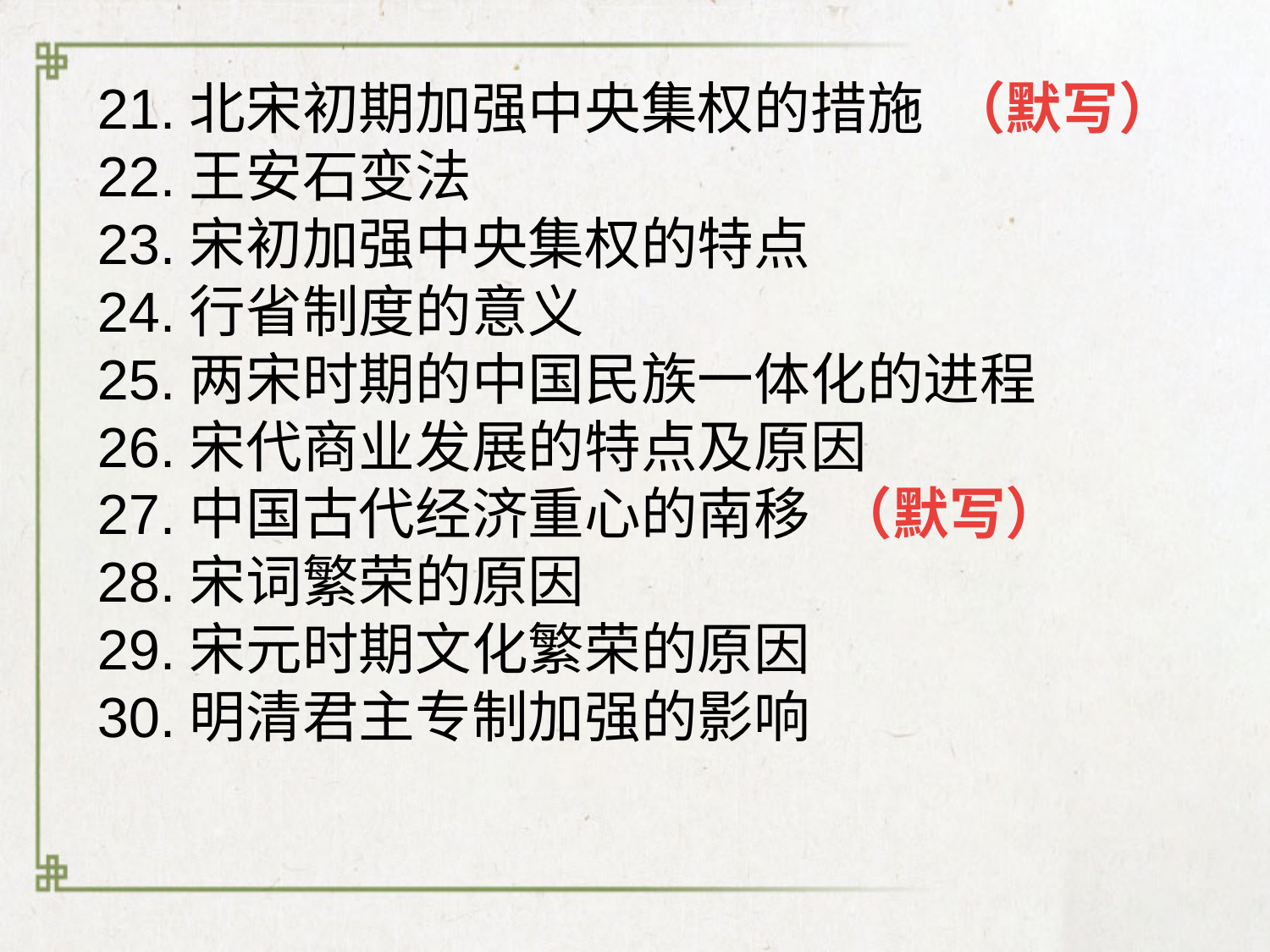

21.北宋初期加强中央集权的措施  （默写）
22.王安石变法
23.宋初加强中央集权的特点
24.行省制度的意义
25.两宋时期的中国民族一体化的进程
26.宋代商业发展的特点及原因
27.中国古代经济重心的南移  （默写）
28.宋词繁荣的原因
29.宋元时期文化繁荣的原因
30.明清君主专制加强的影响